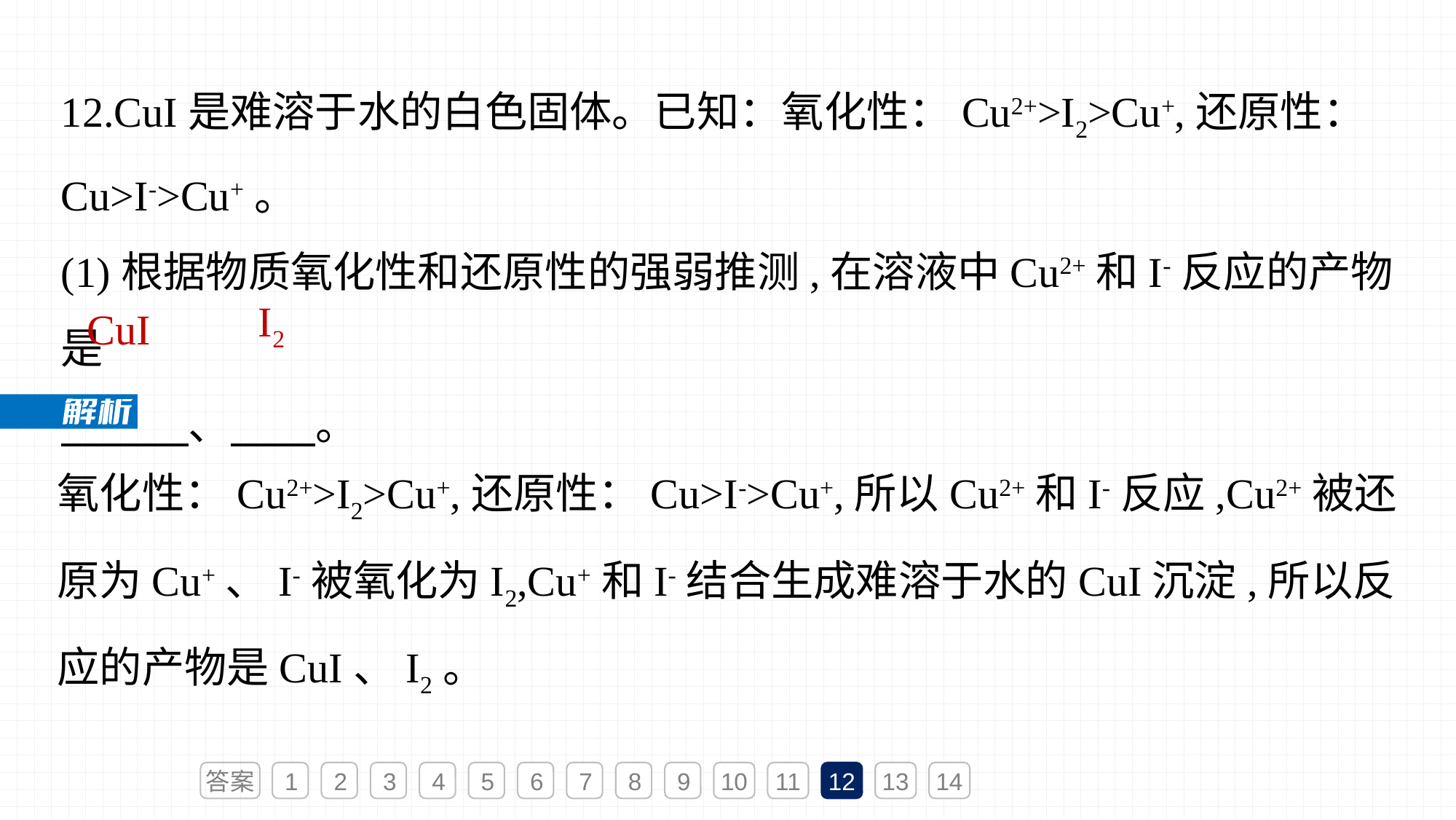

12.CuI是难溶于水的白色固体。已知：氧化性：Cu2+>I2>Cu+,还原性：Cu>I->Cu+。
(1)根据物质氧化性和还原性的强弱推测,在溶液中Cu2+和I-反应的产物是
　　　、　　。
I2
CuI

氧化性：Cu2+>I2>Cu+,还原性：Cu>I->Cu+,所以Cu2+和I-反应,Cu2+被还原为Cu+、I-被氧化为I2,Cu+和I-结合生成难溶于水的CuI沉淀,所以反应的产物是CuI、I2。
答案
1
2
3
4
5
6
7
8
9
10
11
12
13
14